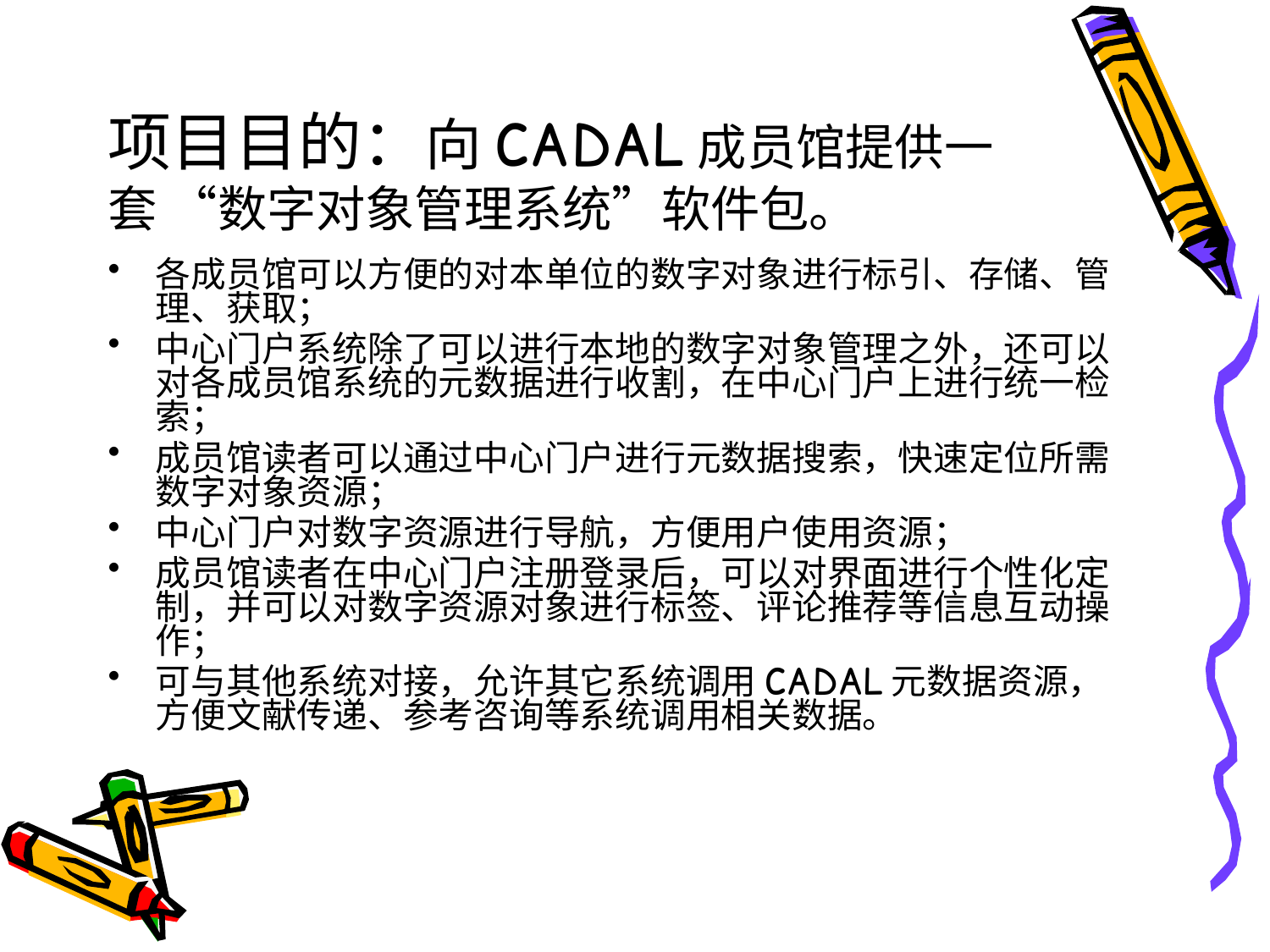

# 项目目的：向CADAL成员馆提供一套 “数字对象管理系统”软件包。
各成员馆可以方便的对本单位的数字对象进行标引、存储、管理、获取；
中心门户系统除了可以进行本地的数字对象管理之外，还可以对各成员馆系统的元数据进行收割，在中心门户上进行统一检索；
成员馆读者可以通过中心门户进行元数据搜索，快速定位所需数字对象资源；
中心门户对数字资源进行导航，方便用户使用资源；
成员馆读者在中心门户注册登录后，可以对界面进行个性化定制，并可以对数字资源对象进行标签、评论推荐等信息互动操作；
可与其他系统对接，允许其它系统调用CADAL元数据资源，方便文献传递、参考咨询等系统调用相关数据。